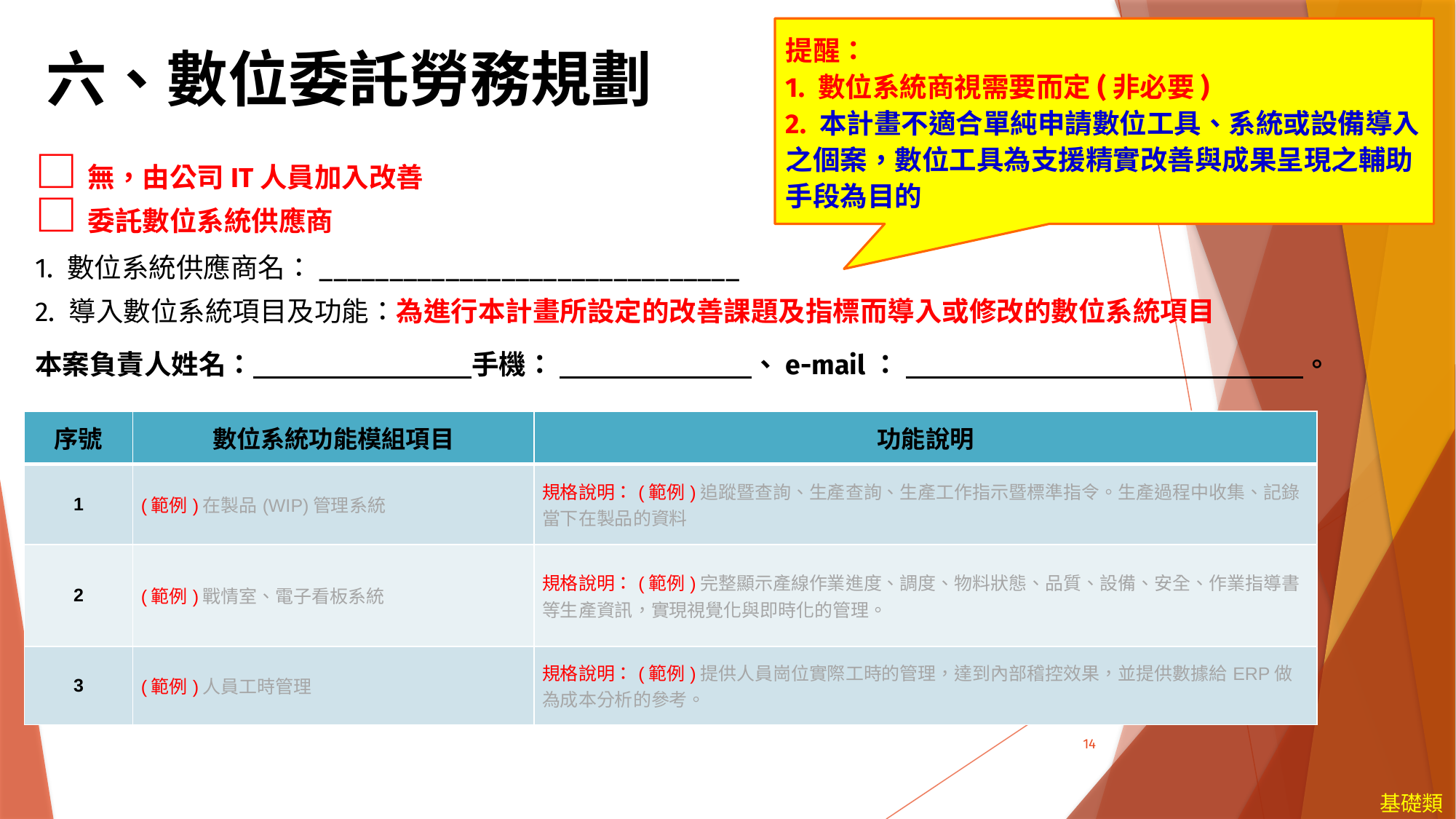

提醒：
1. 數位系統商視需要而定(非必要)
2. 本計畫不適合單純申請數位工具、系統或設備導入之個案，數位工具為支援精實改善與成果呈現之輔助手段為目的
六、數位委託勞務規劃
□無，由公司IT人員加入改善
□委託數位系統供應商
1. 數位系統供應商名：______________________________
2. 導入數位系統項目及功能：為進行本計畫所設定的改善課題及指標而導入或修改的數位系統項目
本案負責人姓名：　　　　　　　　手機：          　　　　　、e-mail：                             　　　　　　　　 。
| 序號 | 數位系統功能模組項目 | 功能說明 |
| --- | --- | --- |
| 1 | (範例)在製品(WIP)管理系統 | 規格說明：(範例)追蹤暨查詢、生產查詢、生產工作指示暨標準指令。生產過程中收集、記錄當下在製品的資料 |
| 2 | (範例)戰情室、電子看板系統 | 規格說明：(範例)完整顯示產線作業進度、調度、物料狀態、品質、設備、安全、作業指導書等生產資訊，實現視覺化與即時化的管理。 |
| 3 | (範例)人員工時管理 | 規格說明：(範例)提供人員崗位實際工時的管理，達到內部稽控效果，並提供數據給ERP做為成本分析的參考。 |
14